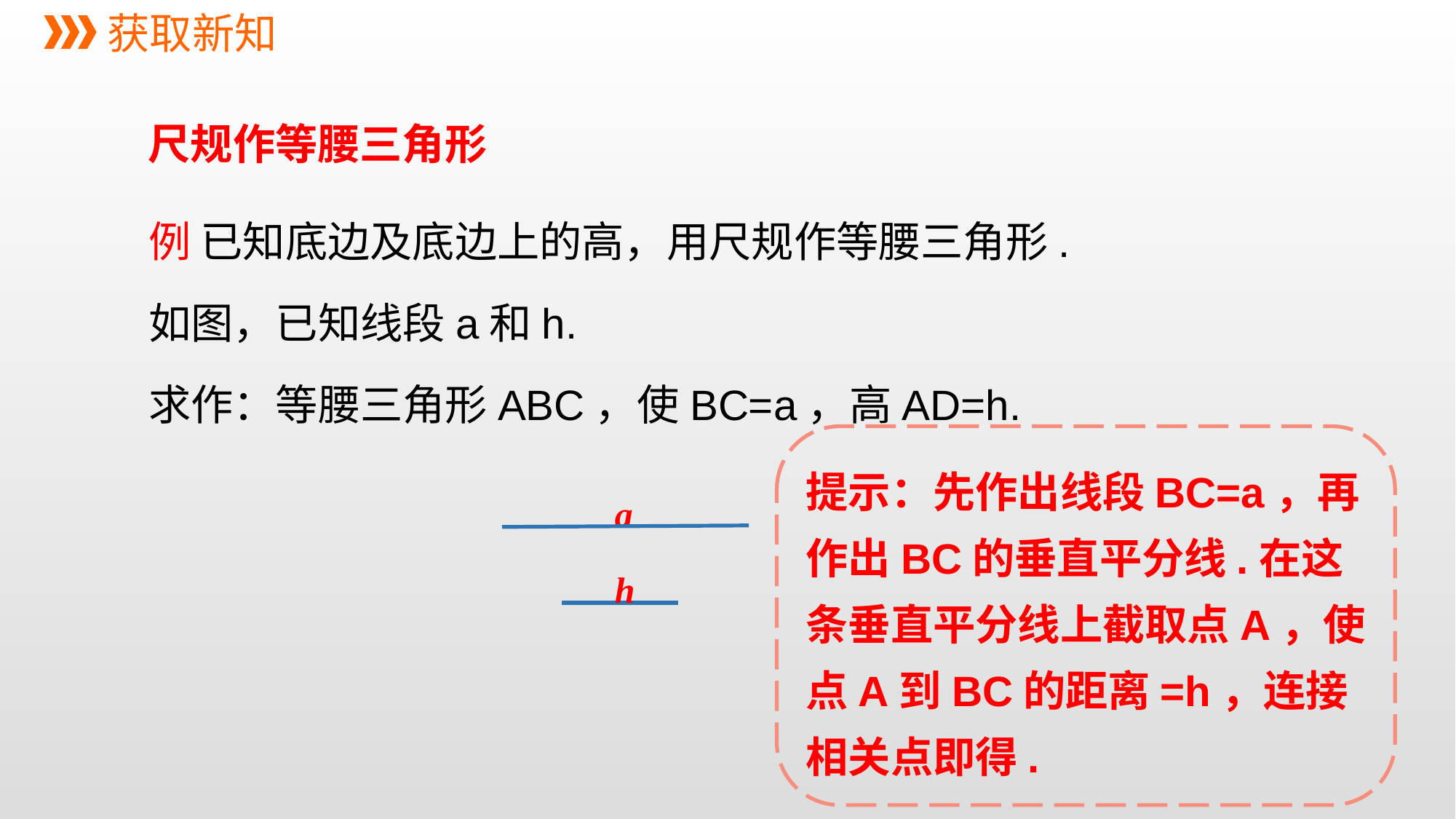

获取新知

 尺规作等腰三角形
例 已知底边及底边上的高，用尺规作等腰三角形.
如图，已知线段a和h.
求作：等腰三角形ABC，使BC=a，高AD=h.

提示：先作出线段BC=a，再作出BC的垂直平分线.在这条垂直平分线上截取点A，使点A到BC的距离=h，连接相关点即得.
a
h